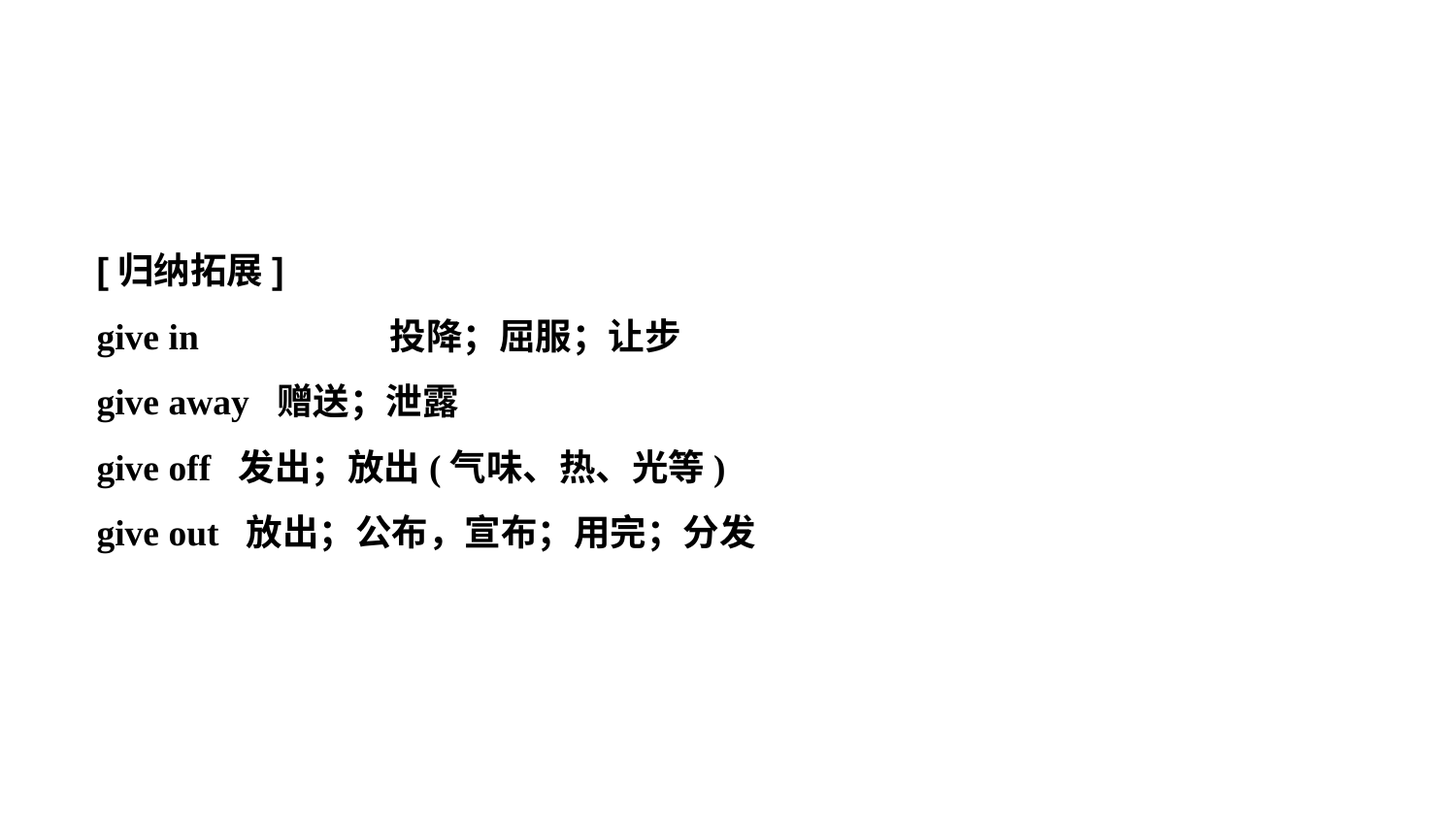

[归纳拓展]
give in　　　　　投降；屈服；让步
give away  赠送；泄露
give off  发出；放出(气味、热、光等)
give out  放出；公布，宣布；用完；分发